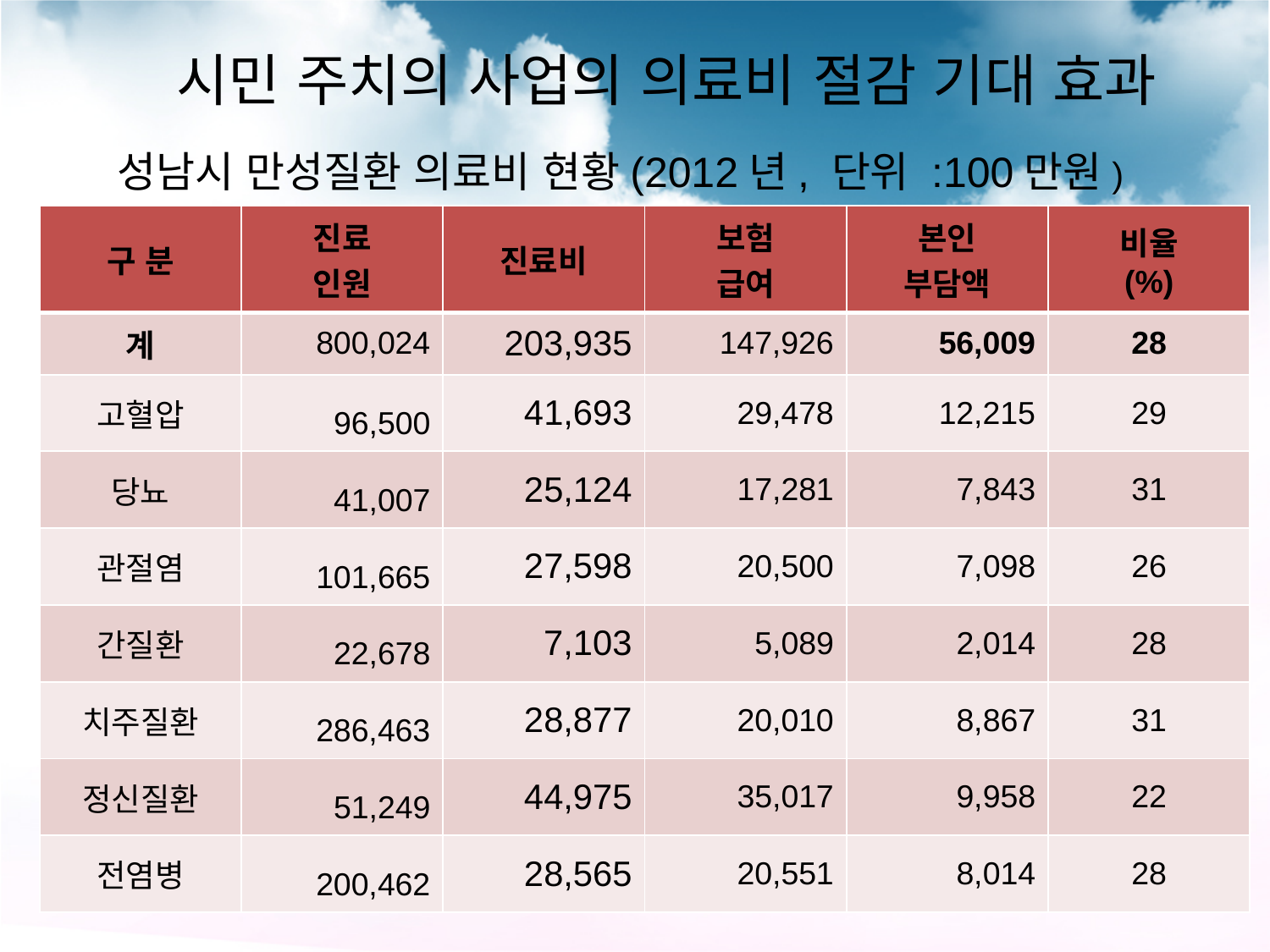

# 시민 주치의 사업의 의료비 절감 기대 효과
성남시 만성질환 의료비 현황(2012년, 단위 :100만원)
| 구 분 | 진료 인원 | 진료비 | 보험 급여 | 본인 부담액 | 비율 (%) |
| --- | --- | --- | --- | --- | --- |
| 계 | 800,024 | 203,935 | 147,926 | 56,009 | 28 |
| 고혈압 | 96,500 | 41,693 | 29,478 | 12,215 | 29 |
| 당뇨 | 41,007 | 25,124 | 17,281 | 7,843 | 31 |
| 관절염 | 101,665 | 27,598 | 20,500 | 7,098 | 26 |
| 간질환 | 22,678 | 7,103 | 5,089 | 2,014 | 28 |
| 치주질환 | 286,463 | 28,877 | 20,010 | 8,867 | 31 |
| 정신질환 | 51,249 | 44,975 | 35,017 | 9,958 | 22 |
| 전염병 | 200,462 | 28,565 | 20,551 | 8,014 | 28 |